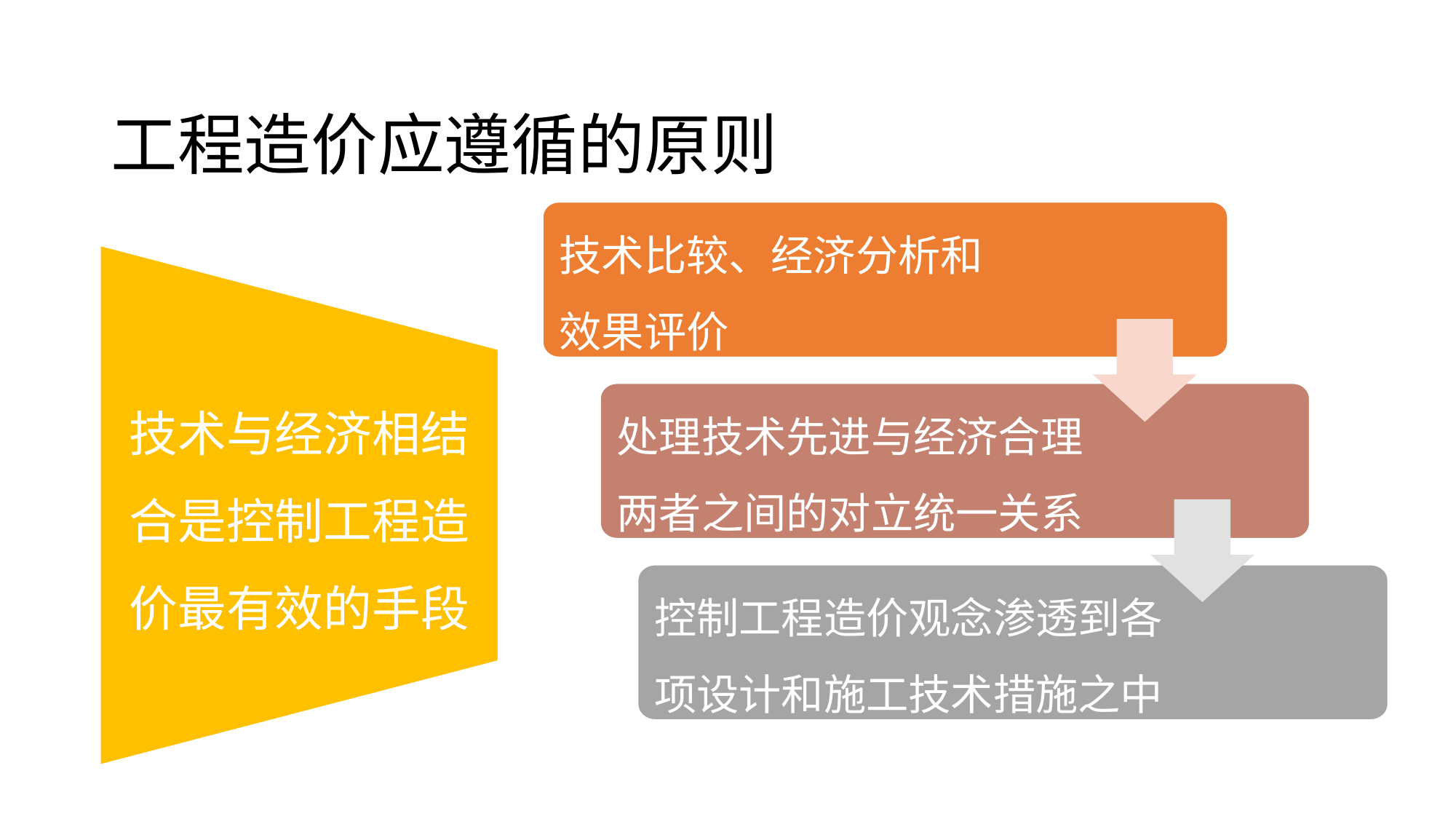

# 工程造价应遵循的原则
技术比较、经济分析和效果评价

处理技术先进与经济合理两者之间的对立统一关系

控制工程造价观念渗透到各项设计和施工技术措施之中
技术与经济相结合是控制工程造价最有效的手段